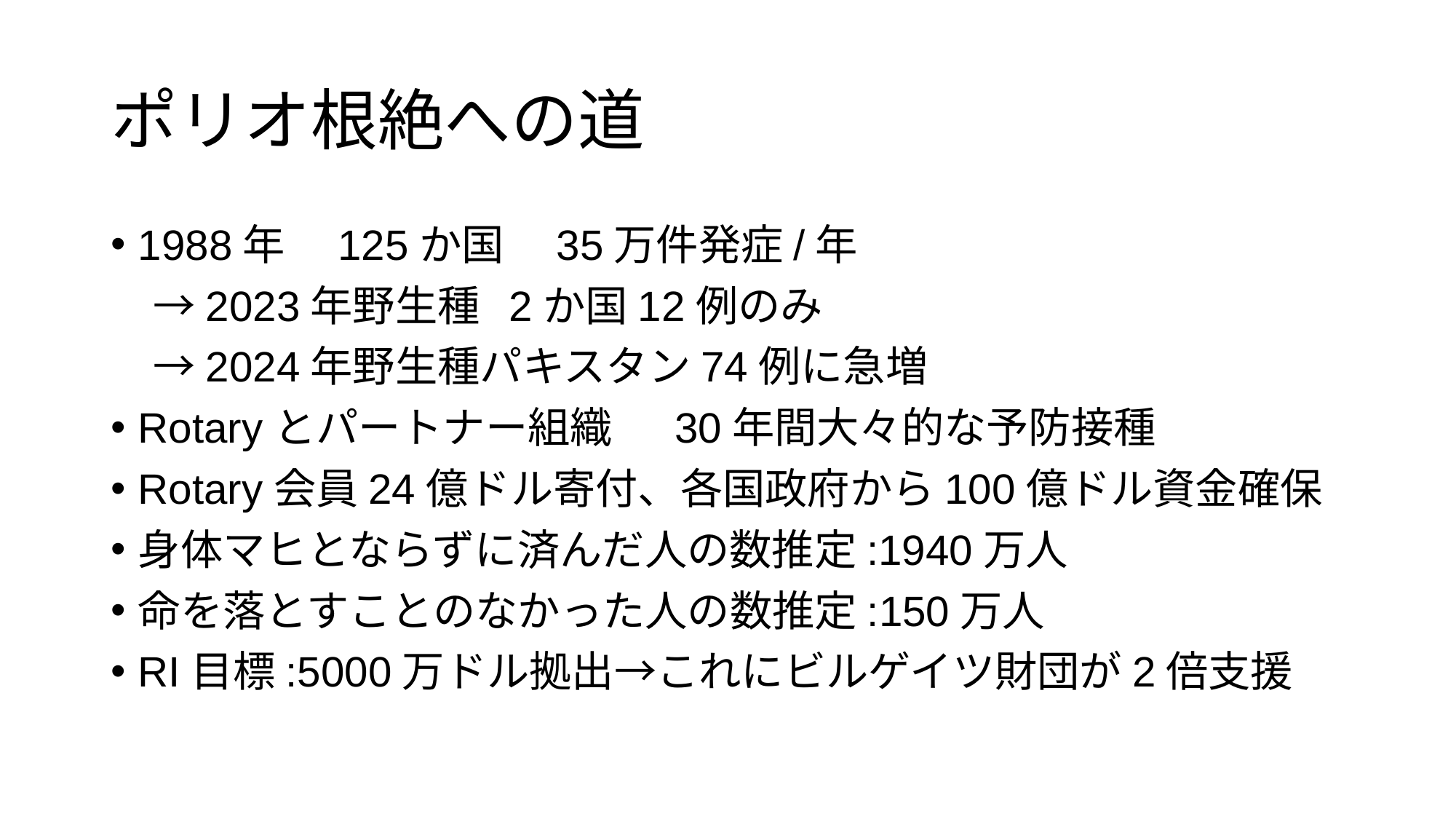

# ポリオ根絶への道
1988年　125か国　35万件発症/年
　→2023年野生種  2か国12例のみ
　→2024年野生種パキスタン74例に急増
Rotaryとパートナー組織　 30年間大々的な予防接種
Rotary会員24億ドル寄付、各国政府から100億ドル資金確保
身体マヒとならずに済んだ人の数推定:1940万人
命を落とすことのなかった人の数推定:150万人
RI目標:5000万ドル拠出→これにビルゲイツ財団が2倍支援